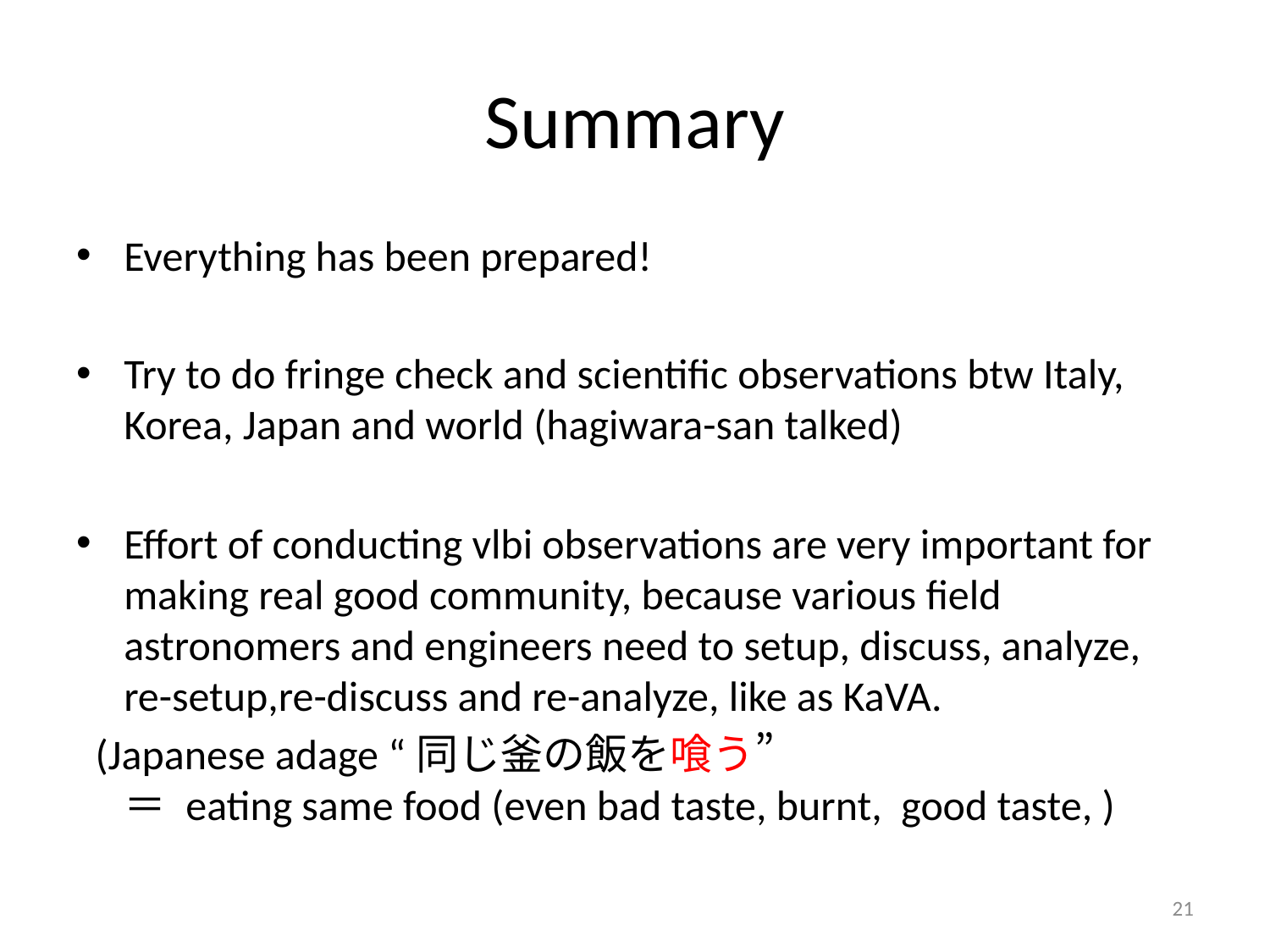

# Summary
Everything has been prepared!

Try to do fringe check and scientific observations btw Italy, Korea, Japan and world (hagiwara-san talked)

Effort of conducting vlbi observations are very important for making real good community, because various field astronomers and engineers need to setup, discuss, analyze, re-setup,re-discuss and re-analyze, like as KaVA.
  (Japanese adage “同じ釜の飯を喰う”
＝ eating same food (even bad taste, burnt,  good taste, )

21